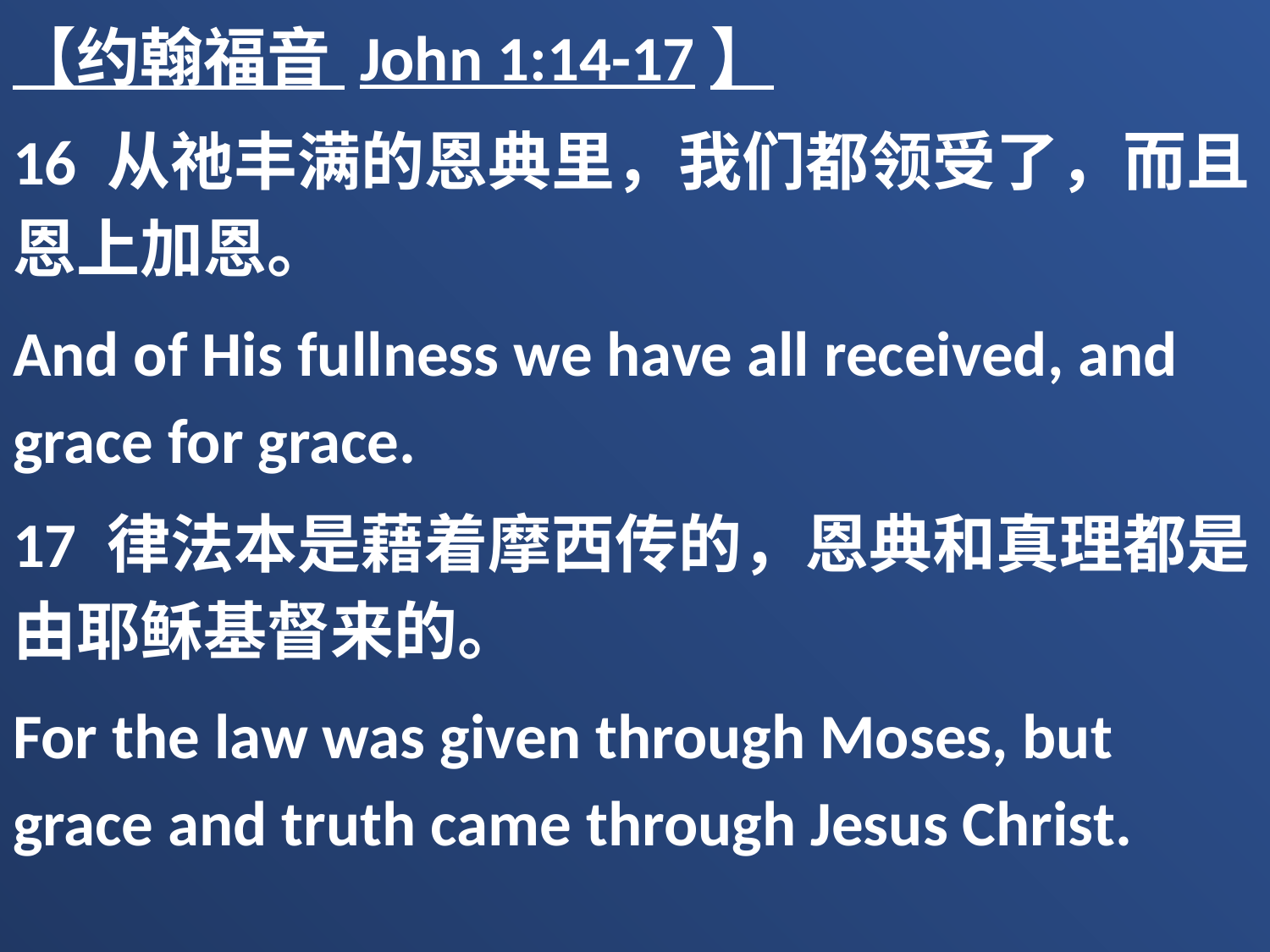

【约翰福音 John 1:14-17】
16 从祂丰满的恩典里，我们都领受了，而且恩上加恩。
And of His fullness we have all received, and grace for grace.
17 律法本是藉着摩西传的，恩典和真理都是由耶稣基督来的。
For the law was given through Moses, but grace and truth came through Jesus Christ.